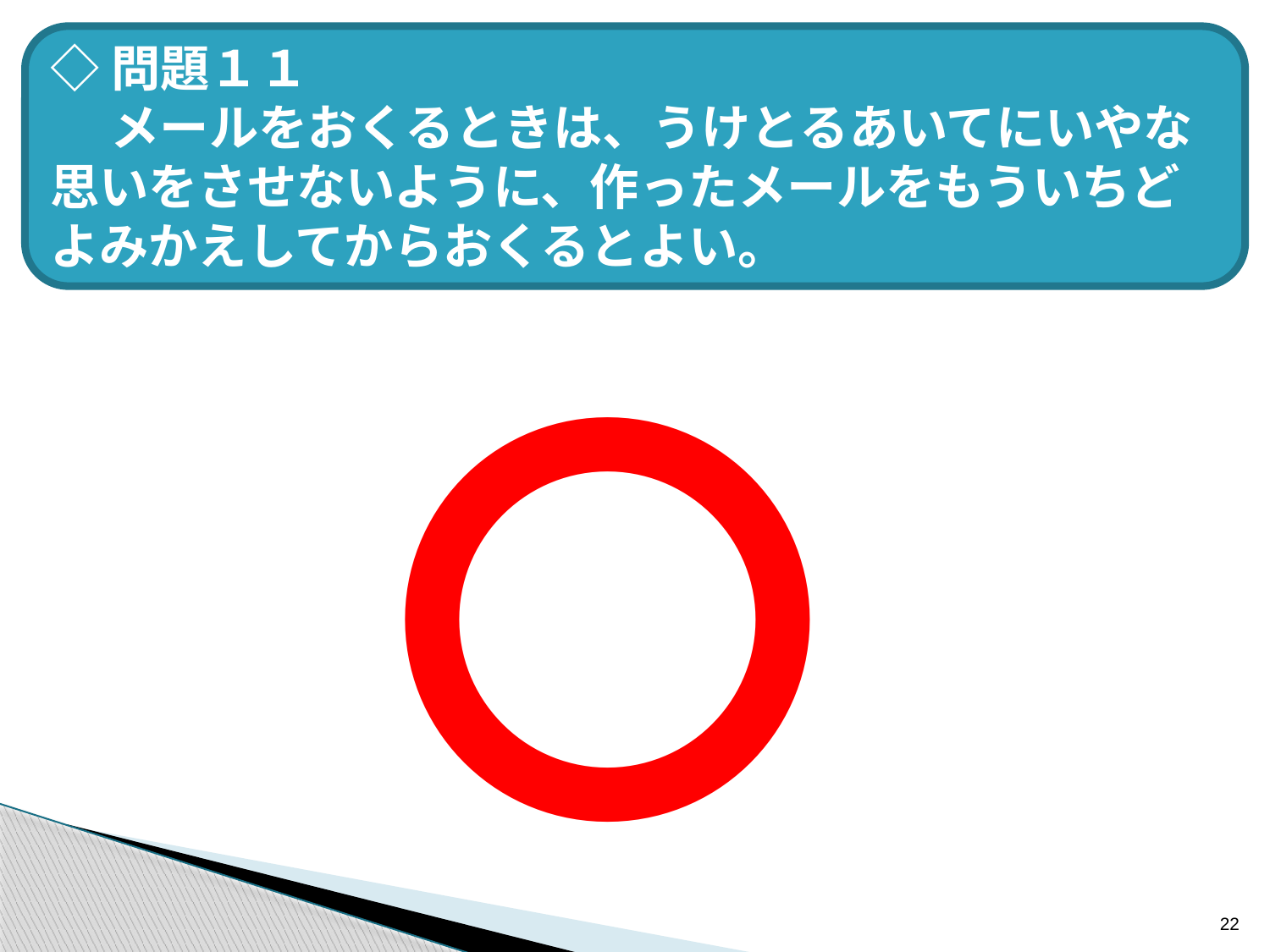

◇問題１１
　 メールをおくるときは、うけとるあいてにいやな思いをさせないように、作ったメールをもういちどよみかえしてからおくるとよい。

〇

22